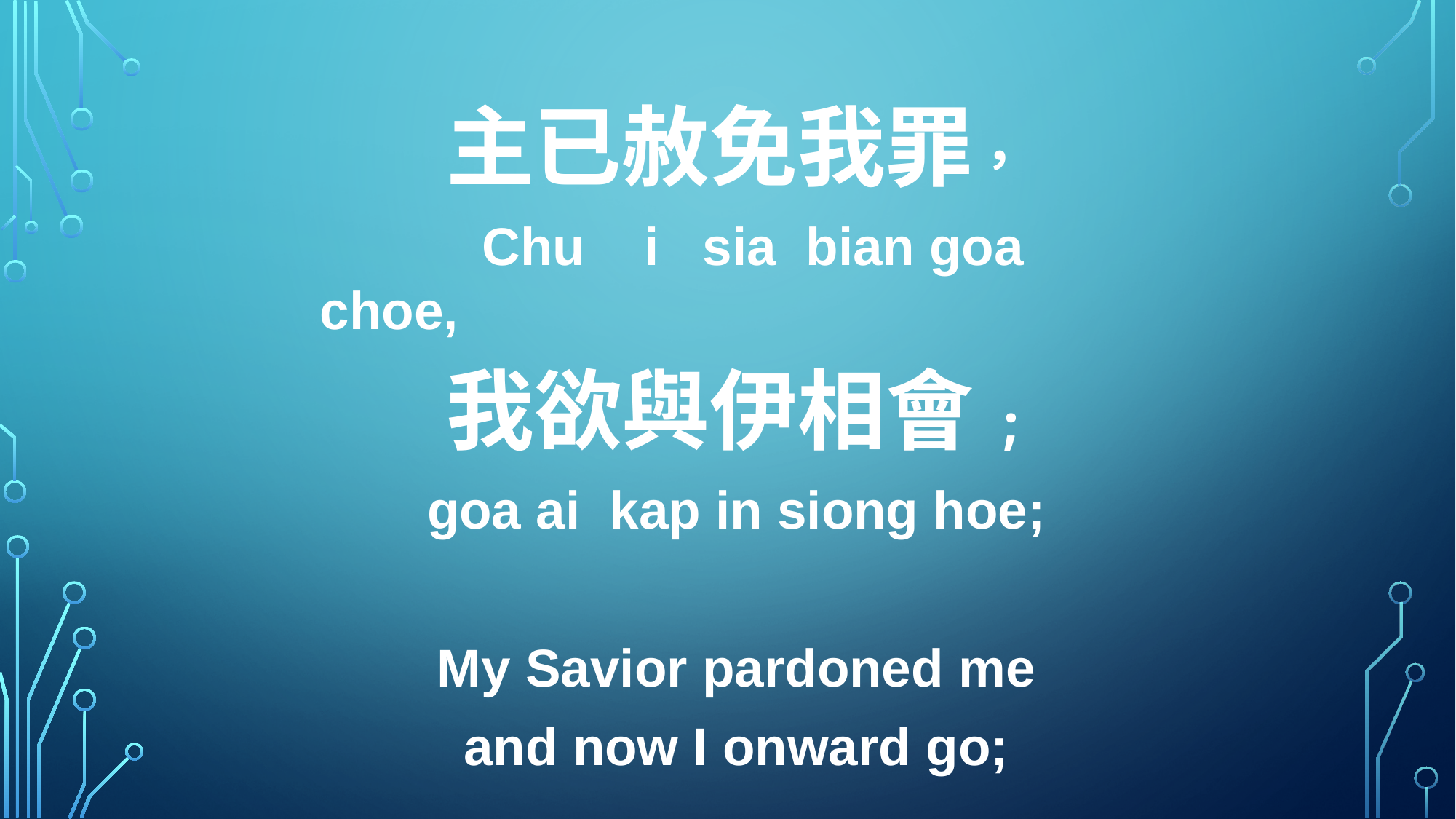

主已赦免我罪，
           Chu    i   sia  bian goa choe,
我欲與伊相會;
goa ai  kap in siong hoe;

My Savior pardoned me
and now I onward go;